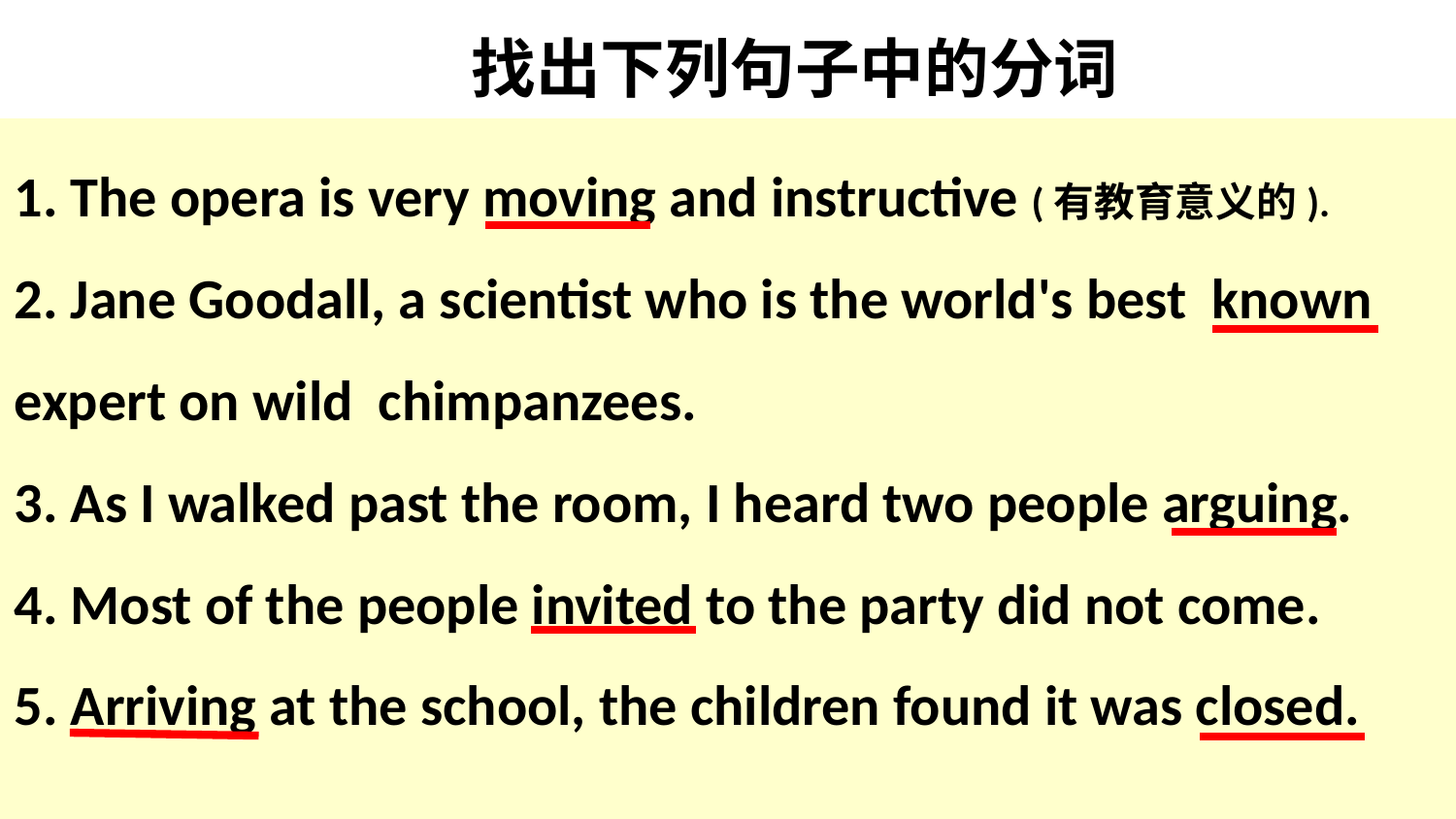

找出下列句子中的分词
1. The opera is very moving and instructive (有教育意义的).
2. Jane Goodall, a scientist who is the world's best  known expert on wild  chimpanzees.
3. As I walked past the room, I heard two people arguing.
4. Most of the people invited to the party did not come.
5. Arriving at the school, the children found it was closed.